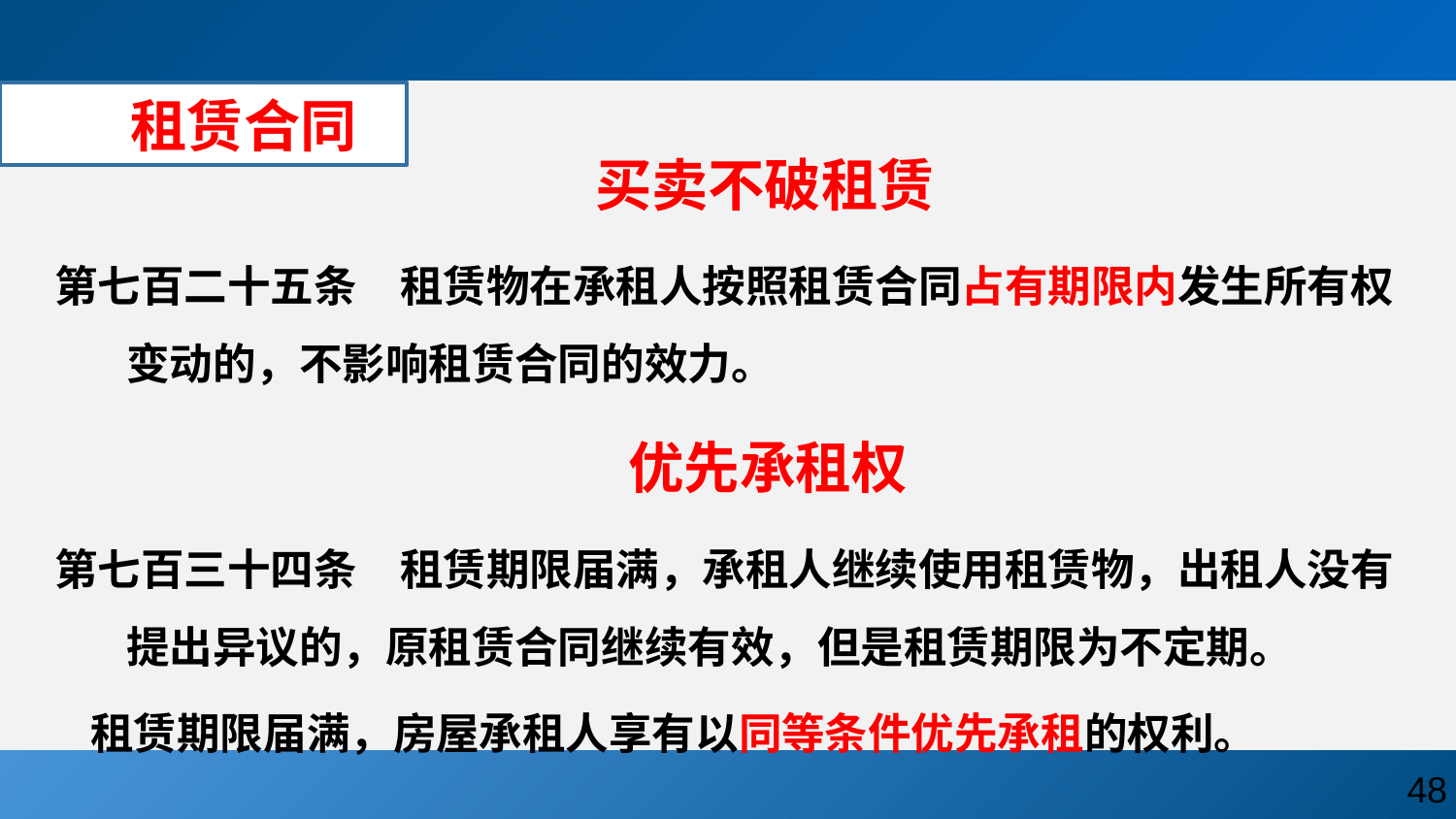

租赁合同
买卖不破租赁
第七百二十五条  租赁物在承租人按照租赁合同占有期限内发生所有权变动的，不影响租赁合同的效力。
      优先承租权
第七百三十四条  租赁期限届满，承租人继续使用租赁物，出租人没有提出异议的，原租赁合同继续有效，但是租赁期限为不定期。
   租赁期限届满，房屋承租人享有以同等条件优先承租的权利。

48